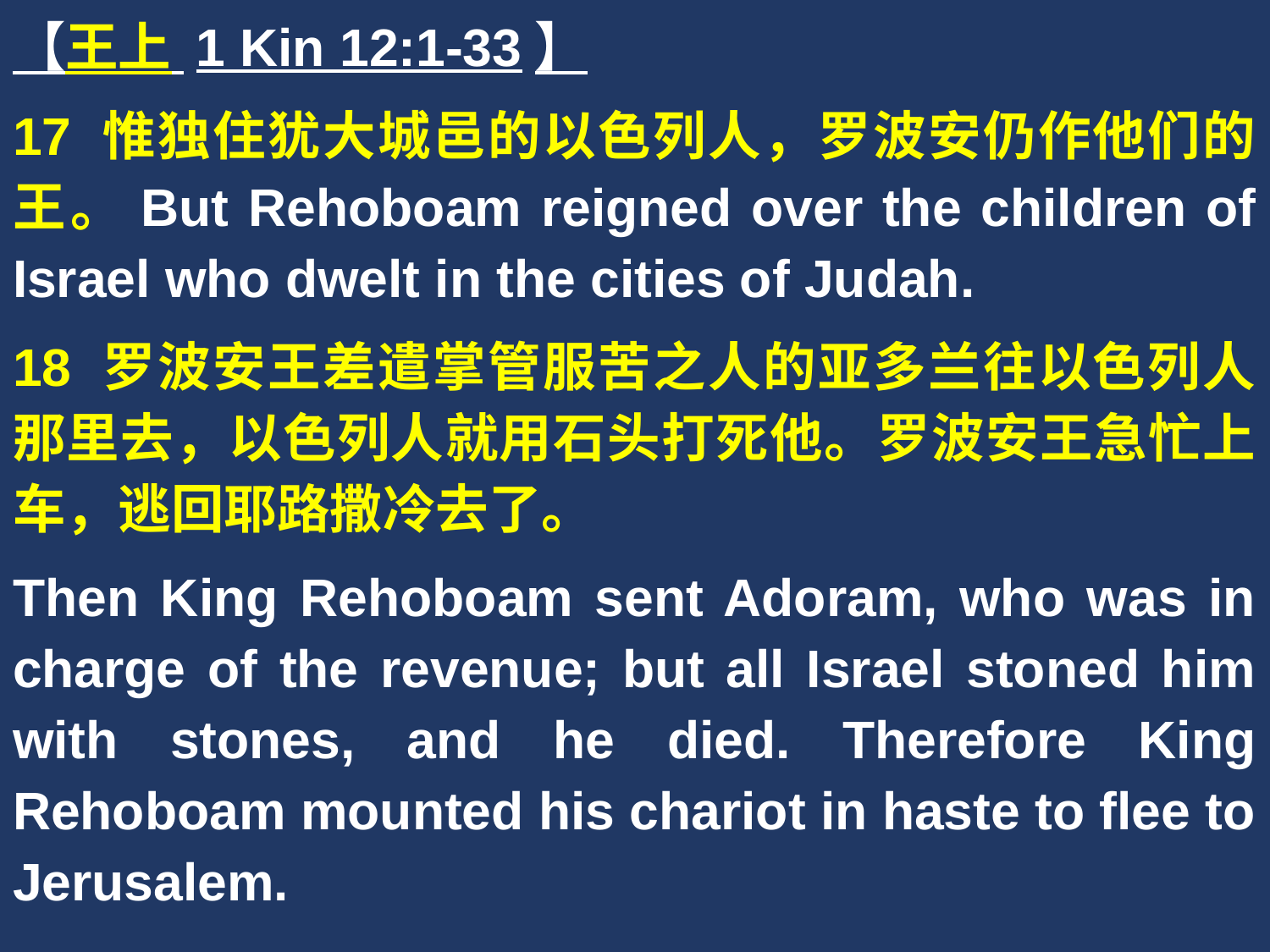

【王上 1 Kin 12:1-33】
17 惟独住犹大城邑的以色列人，罗波安仍作他们的王。But Rehoboam reigned over the children of Israel who dwelt in the cities of Judah.
18 罗波安王差遣掌管服苦之人的亚多兰往以色列人那里去，以色列人就用石头打死他。罗波安王急忙上车，逃回耶路撒冷去了。
Then King Rehoboam sent Adoram, who was in charge of the revenue; but all Israel stoned him with stones, and he died. Therefore King Rehoboam mounted his chariot in haste to flee to Jerusalem.